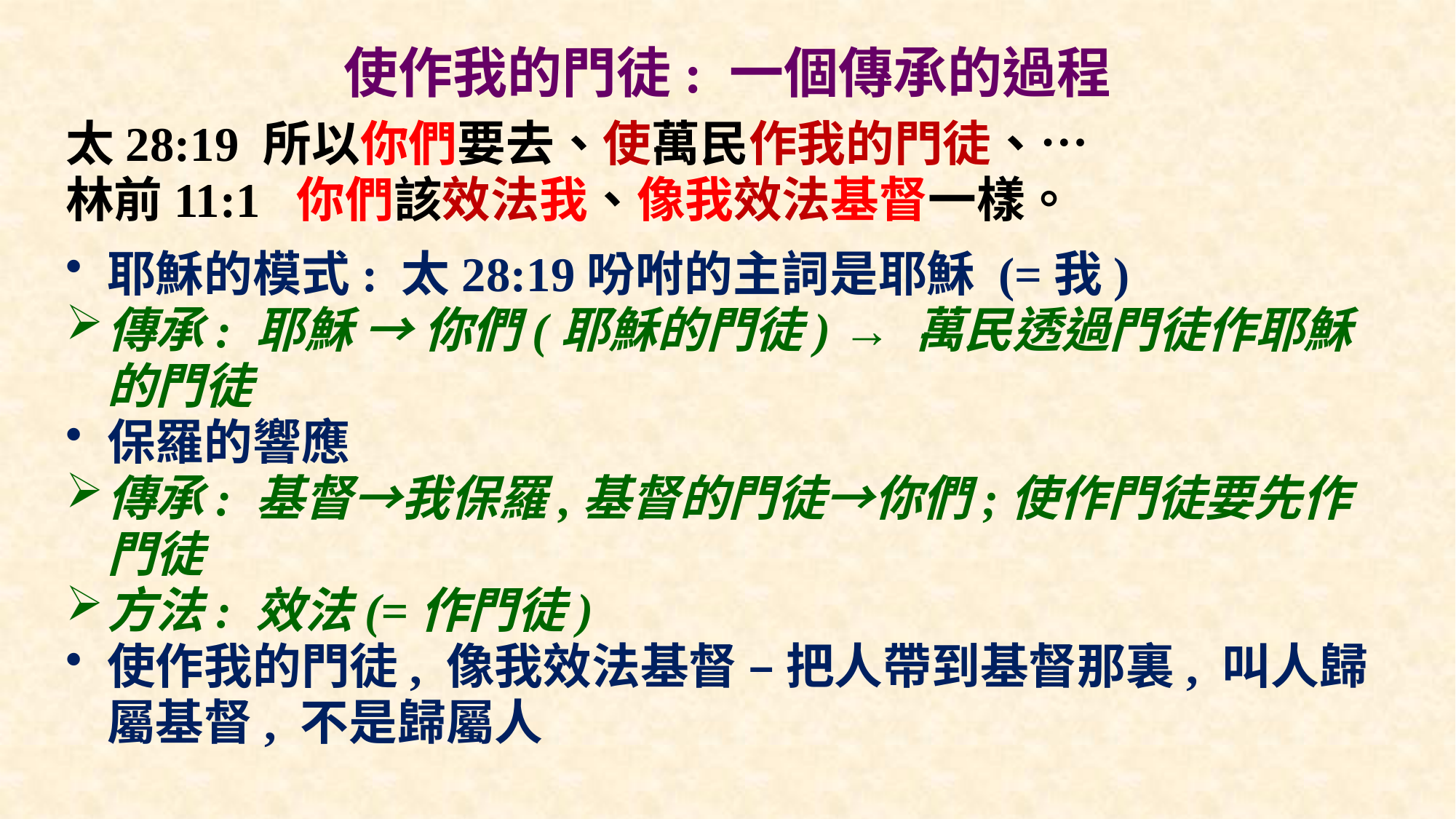

# 使作我的門徒: 一個傳承的過程
太28:19 所以你們要去、使萬民作我的門徒、…
林前11:1  你們該效法我、像我效法基督一樣。
耶穌的模式: 太28:19吩咐的主詞是耶穌 (=我)
傳承: 耶穌 → 你們(耶穌的門徒) → 萬民透過門徒作耶穌的門徒
保羅的響應
傳承: 基督→我保羅,基督的門徒→你們;使作門徒要先作門徒
方法: 效法(=作門徒)
使作我的門徒, 像我效法基督 – 把人帶到基督那裏, 叫人歸屬基督, 不是歸屬人